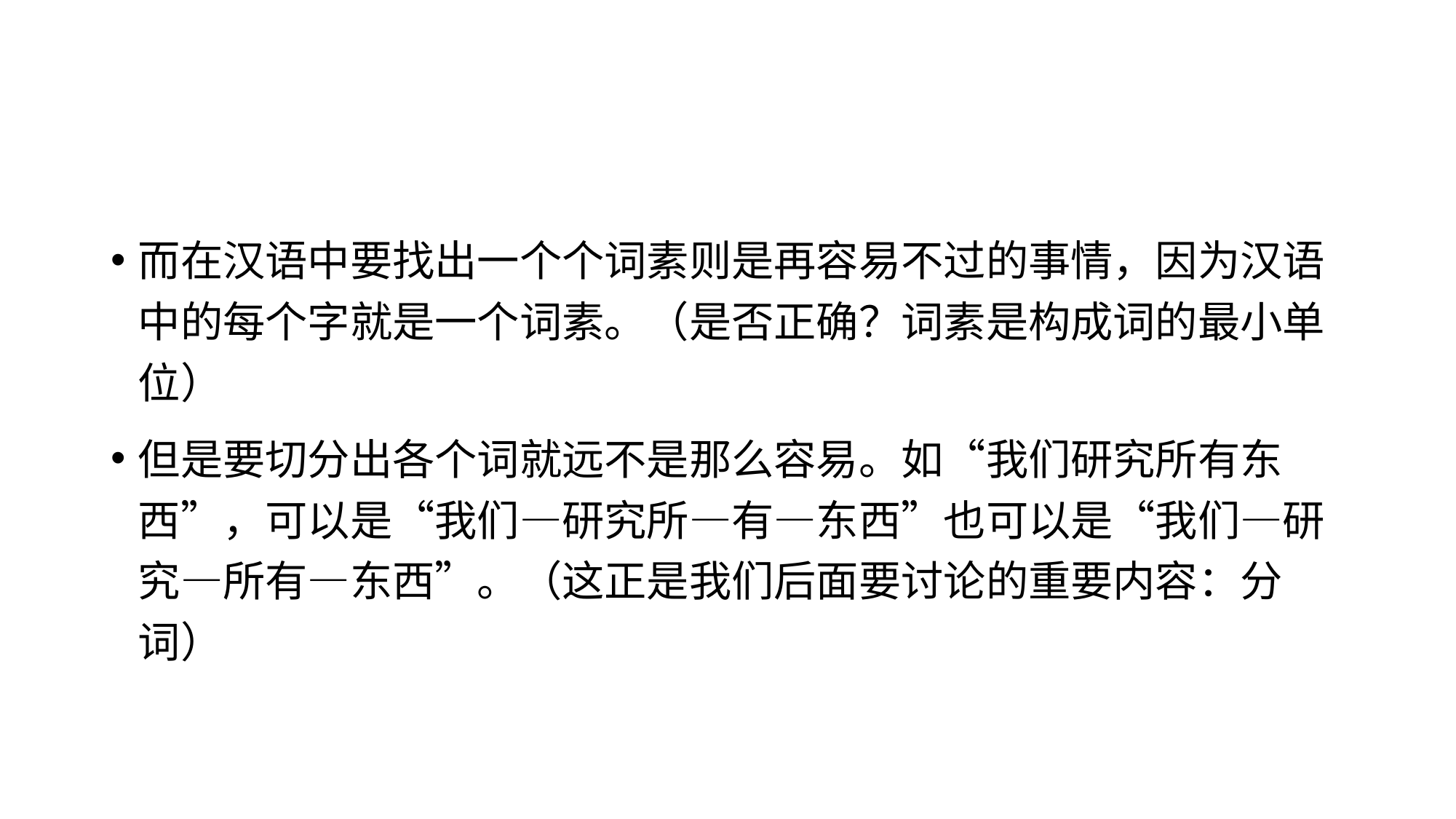

#
而在汉语中要找出一个个词素则是再容易不过的事情，因为汉语中的每个字就是一个词素。（是否正确？词素是构成词的最小单位）
但是要切分出各个词就远不是那么容易。如“我们研究所有东西”，可以是“我们—研究所—有—东西”也可以是“我们—研究—所有—东西”。（这正是我们后面要讨论的重要内容：分词）